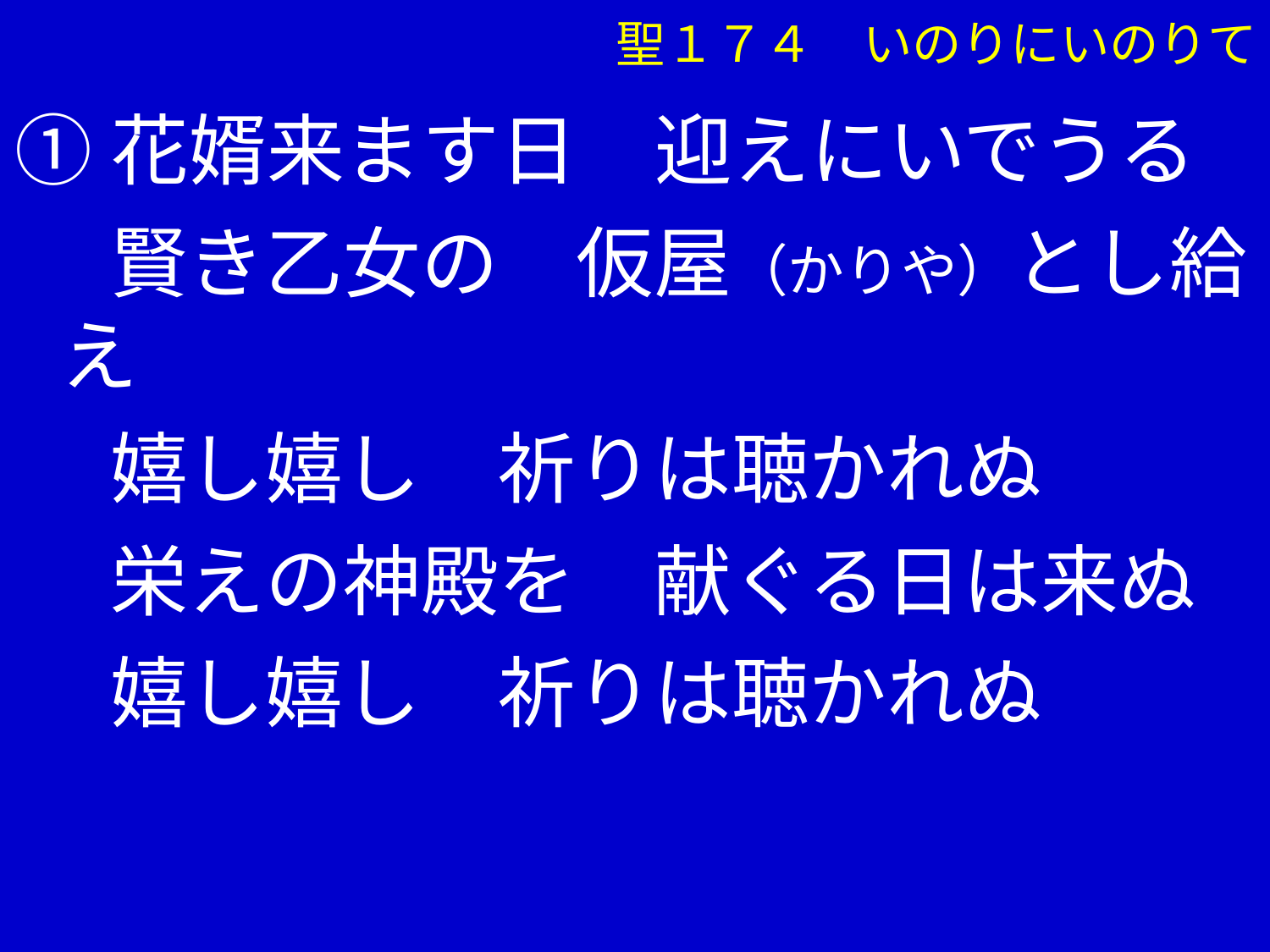

聖１７４　いのりにいのりて
①花婿来ます日　迎えにいでうる
　 賢き乙女の　仮屋（かりや）とし給え
　 嬉し嬉し　祈りは聴かれぬ
　 栄えの神殿を　献ぐる日は来ぬ
　 嬉し嬉し　祈りは聴かれぬ